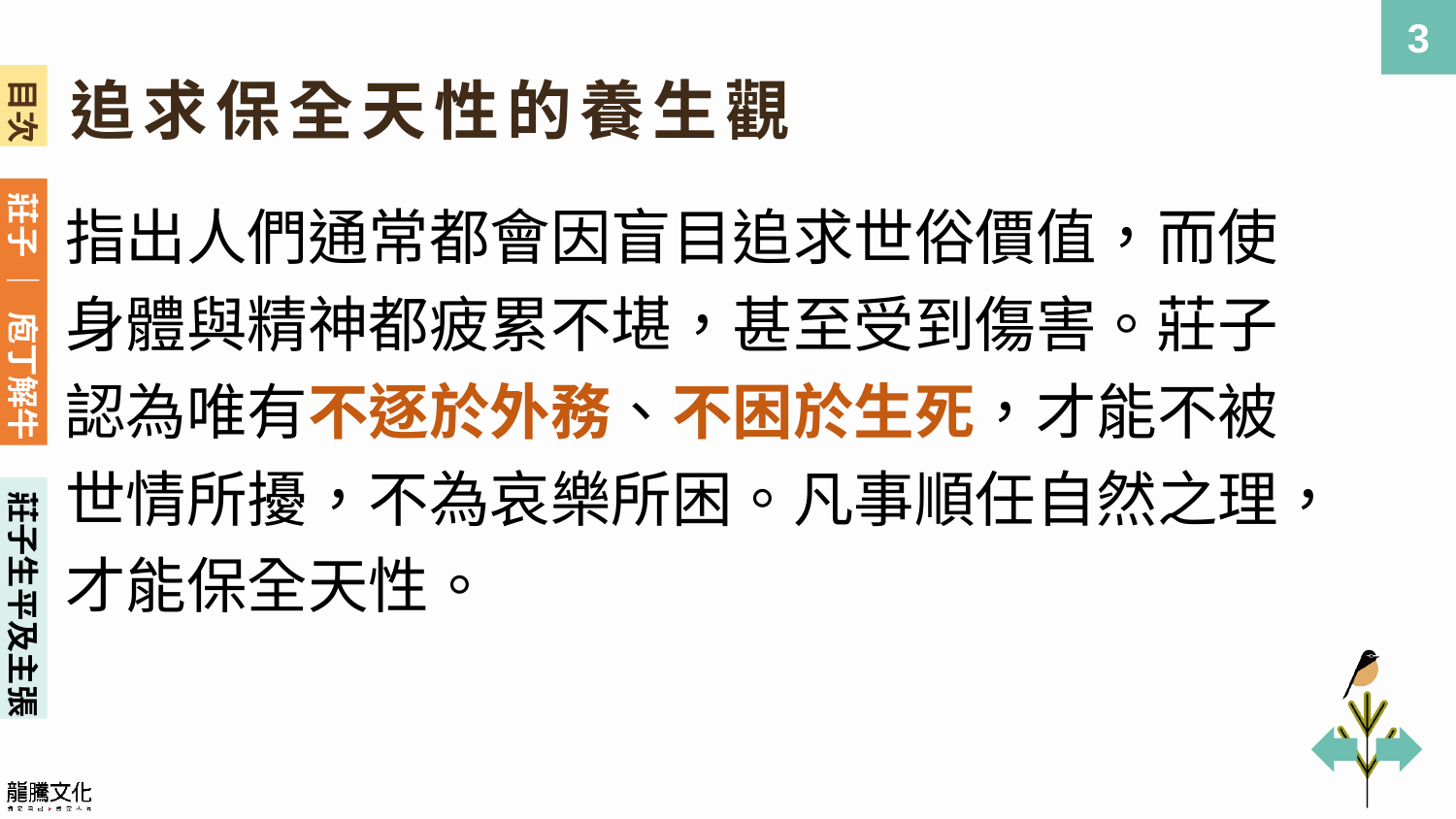

追求保全天性的養生觀
指出人們通常都會因盲目追求世俗價值，而使身體與精神都疲累不堪，甚至受到傷害。莊子認為唯有不逐於外務、不困於生死，才能不被世情所擾，不為哀樂所困。凡事順任自然之理，才能保全天性。
莊子生平及主張